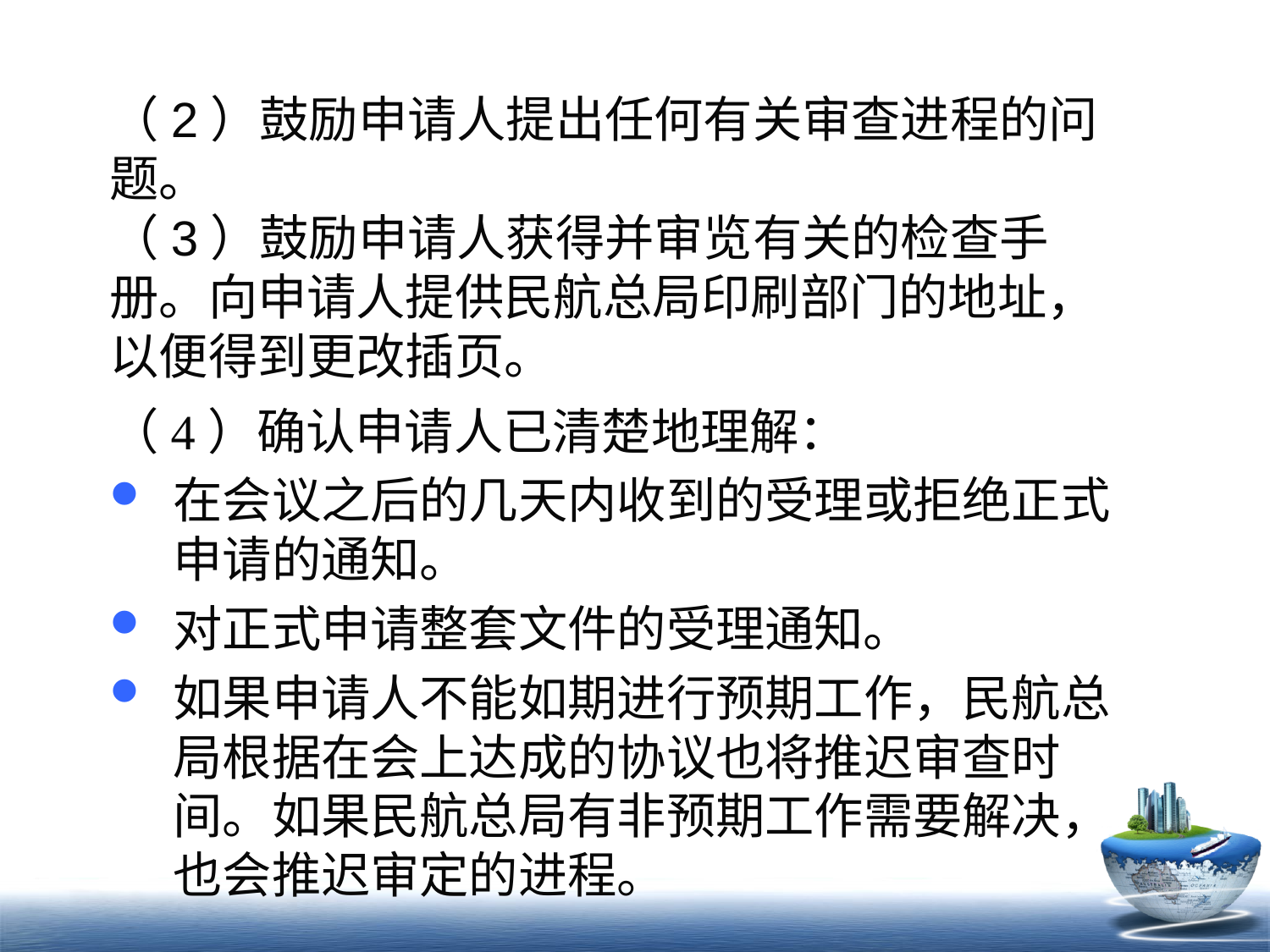

（2）鼓励申请人提出任何有关审查进程的问题。
（3）鼓励申请人获得并审览有关的检查手册。向申请人提供民航总局印刷部门的地址，以便得到更改插页。
（4）确认申请人已清楚地理解：
在会议之后的几天内收到的受理或拒绝正式申请的通知。
对正式申请整套文件的受理通知。
如果申请人不能如期进行预期工作，民航总局根据在会上达成的协议也将推迟审查时间。如果民航总局有非预期工作需要解决，也会推迟审定的进程。